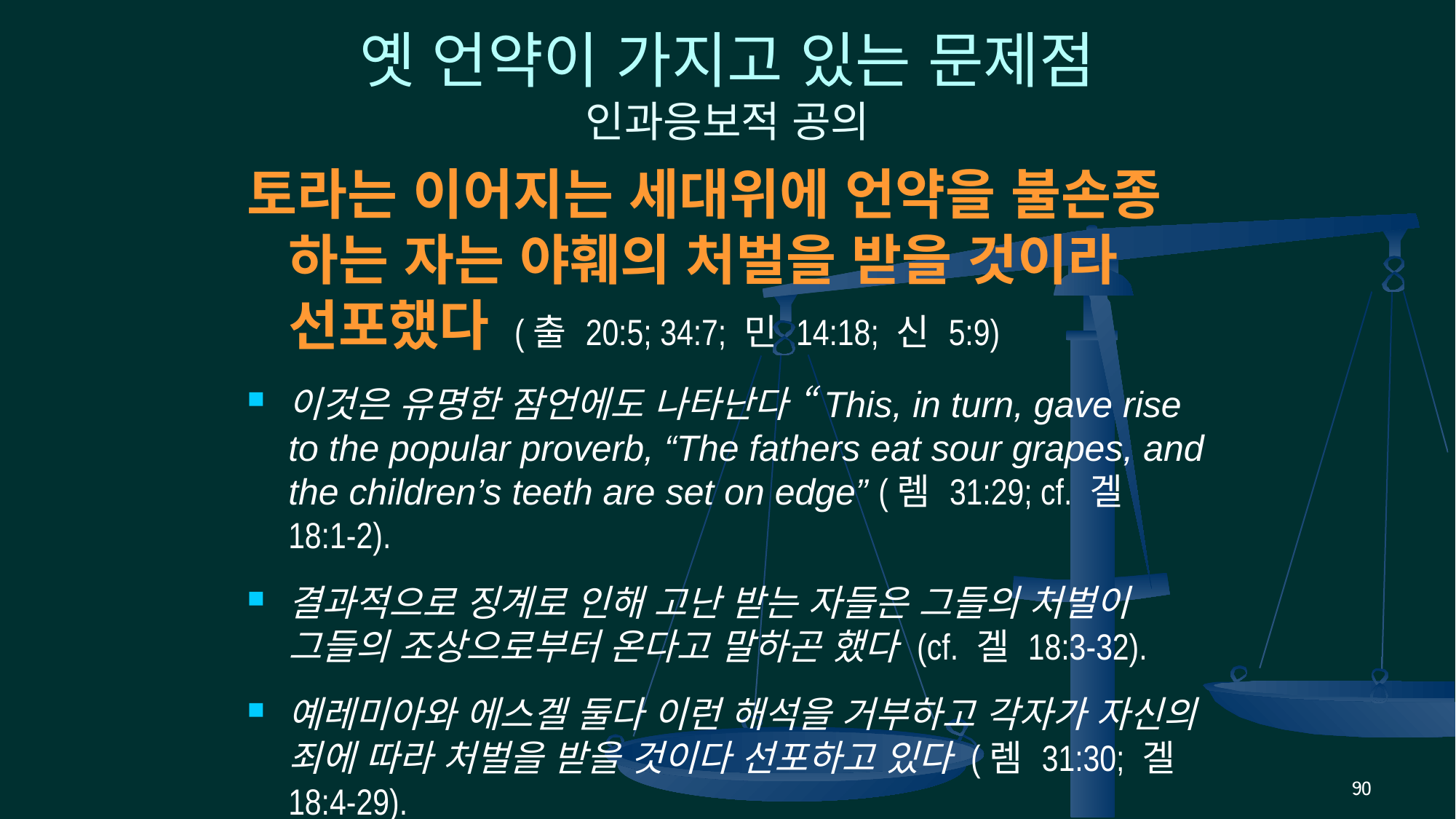

# 옛 언약이 가지고 있는 문제점 인과응보적 공의
토라는 이어지는 세대위에 언약을 불손종 하는 자는 야훼의 처벌을 받을 것이라 선포했다 (출 20:5; 34:7; 민 14:18; 신 5:9)

이것은 유명한 잠언에도 나타난다 “This, in turn, gave rise to the popular proverb, “The fathers eat sour grapes, and the children’s teeth are set on edge” (렘 31:29; cf. 겔 18:1-2).

결과적으로 징계로 인해 고난 받는 자들은 그들의 처벌이 그들의 조상으로부터 온다고 말하곤 했다 (cf. 겔 18:3-32).

예레미아와 에스겔 둘다 이런 해석을 거부하고 각자가 자신의 죄에 따라 처벌을 받을 것이다 선포하고 있다 (렘 31:30; 겔 18:4-29).
90